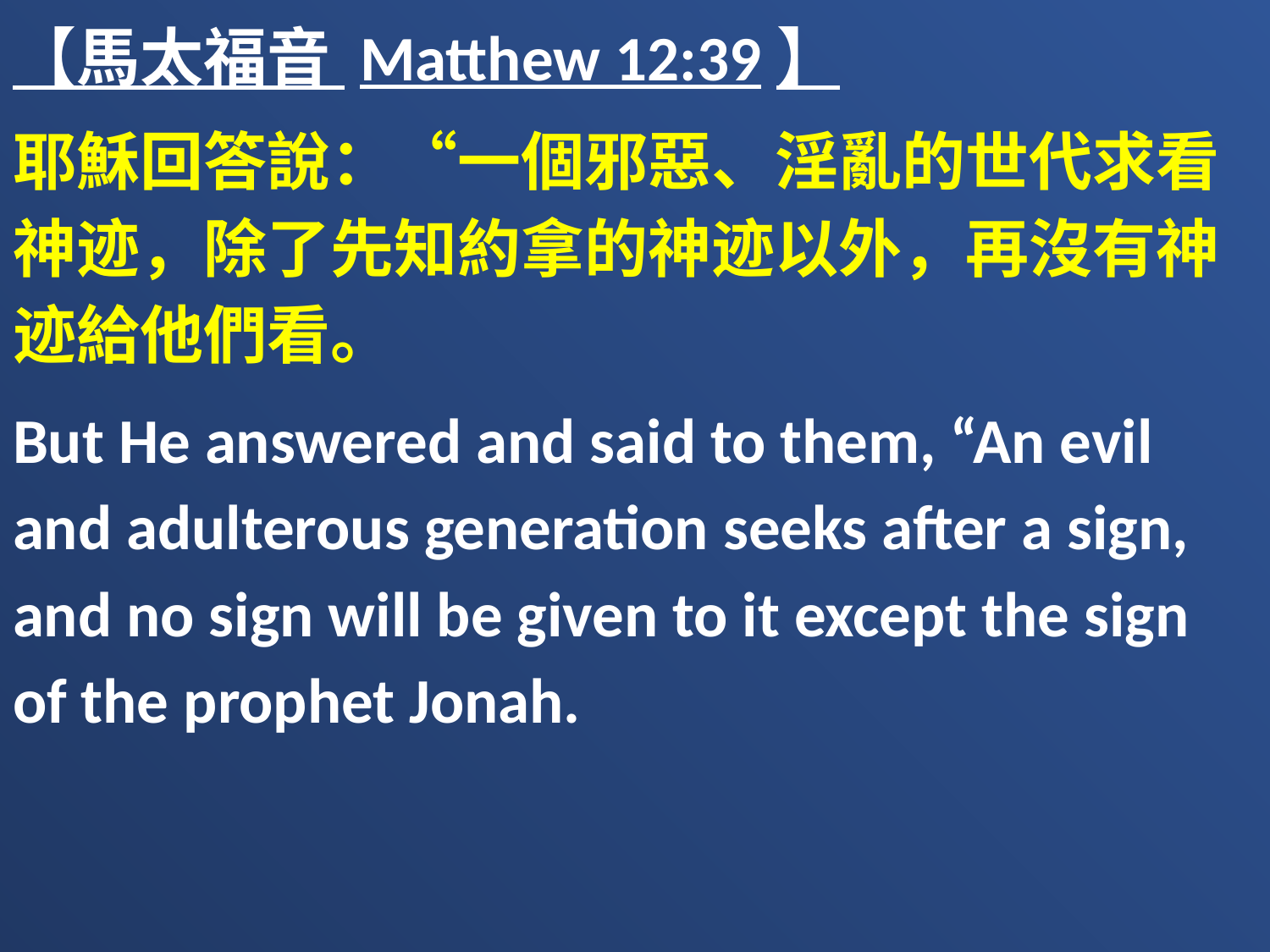

【馬太福音 Matthew 12:39】
耶穌回答說：“一個邪惡、淫亂的世代求看神迹，除了先知約拿的神迹以外，再沒有神迹給他們看。
But He answered and said to them, “An evil and adulterous generation seeks after a sign, and no sign will be given to it except the sign of the prophet Jonah.